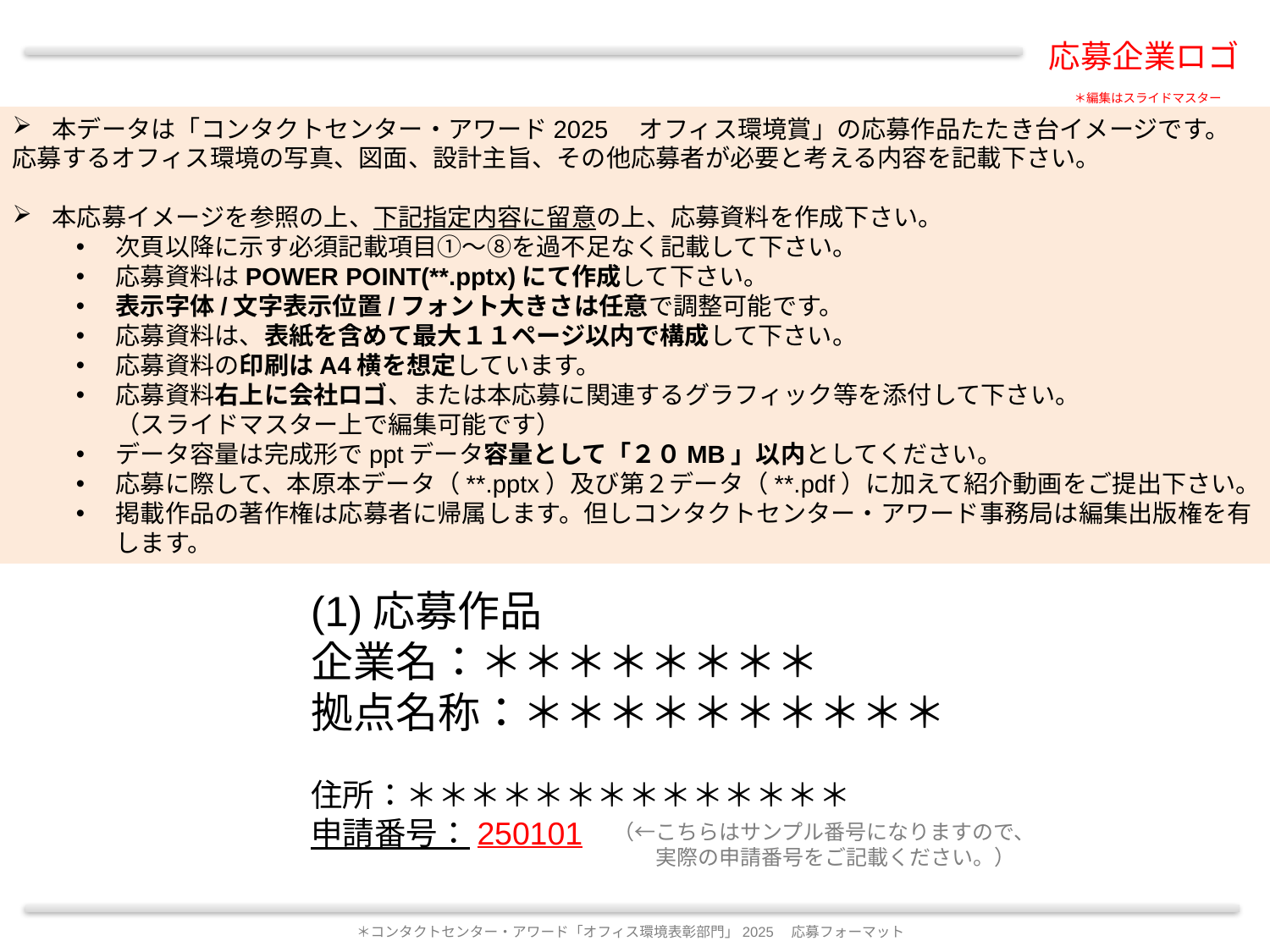

本データは「コンタクトセンター・アワード2025　オフィス環境賞」の応募作品たたき台イメージです。
応募するオフィス環境の写真、図面、設計主旨、その他応募者が必要と考える内容を記載下さい。

本応募イメージを参照の上、下記指定内容に留意の上、応募資料を作成下さい。
次頁以降に示す必須記載項目①～⑧を過不足なく記載して下さい。
応募資料はPOWER POINT(**.pptx)にて作成して下さい。
表示字体/文字表示位置/フォント大きさは任意で調整可能です。
応募資料は、表紙を含めて最大１１ページ以内で構成して下さい。
応募資料の印刷はA4横を想定しています。
応募資料右上に会社ロゴ、または本応募に関連するグラフィック等を添付して下さい。
（スライドマスター上で編集可能です）
データ容量は完成形でpptデータ容量として「２０MB」以内としてください。
応募に際して、本原本データ（**.pptx）及び第２データ（**.pdf）に加えて紹介動画をご提出下さい。
掲載作品の著作権は応募者に帰属します。但しコンタクトセンター・アワード事務局は編集出版権を有します。
(1)応募作品
企業名：＊＊＊＊＊＊＊＊
拠点名称：＊＊＊＊＊＊＊＊＊＊

住所：＊＊＊＊＊＊＊＊＊＊＊＊＊＊
申請番号：250101
（←こちらはサンプル番号になりますので、
　　実際の申請番号をご記載ください。）